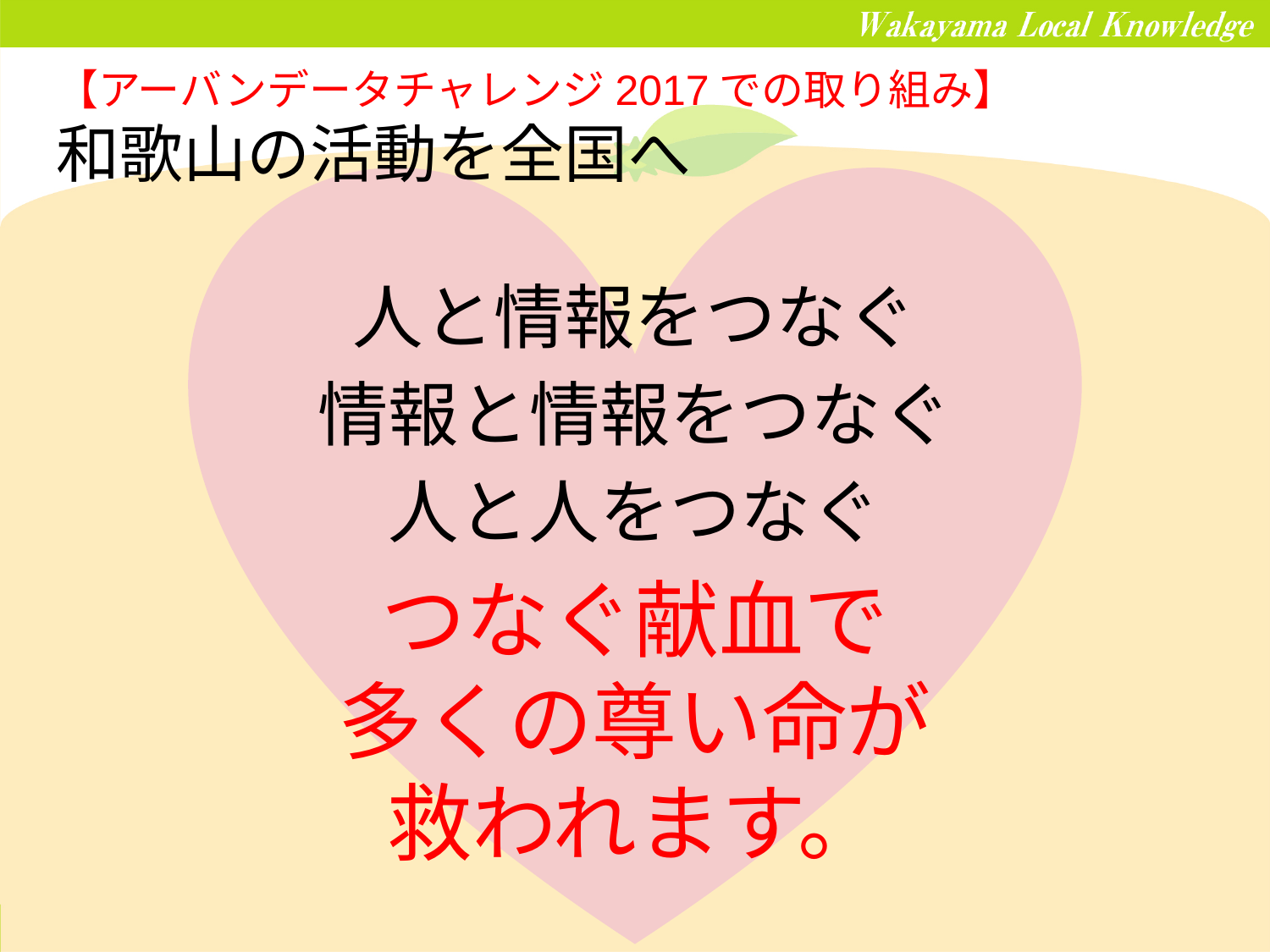

# 【アーバンデータチャレンジ2017での取り組み】 和歌山の活動を全国へ

人と情報をつなぐ
情報と情報をつなぐ
人と人をつなぐ
つなぐ献血で
多くの尊い命が
救われます。